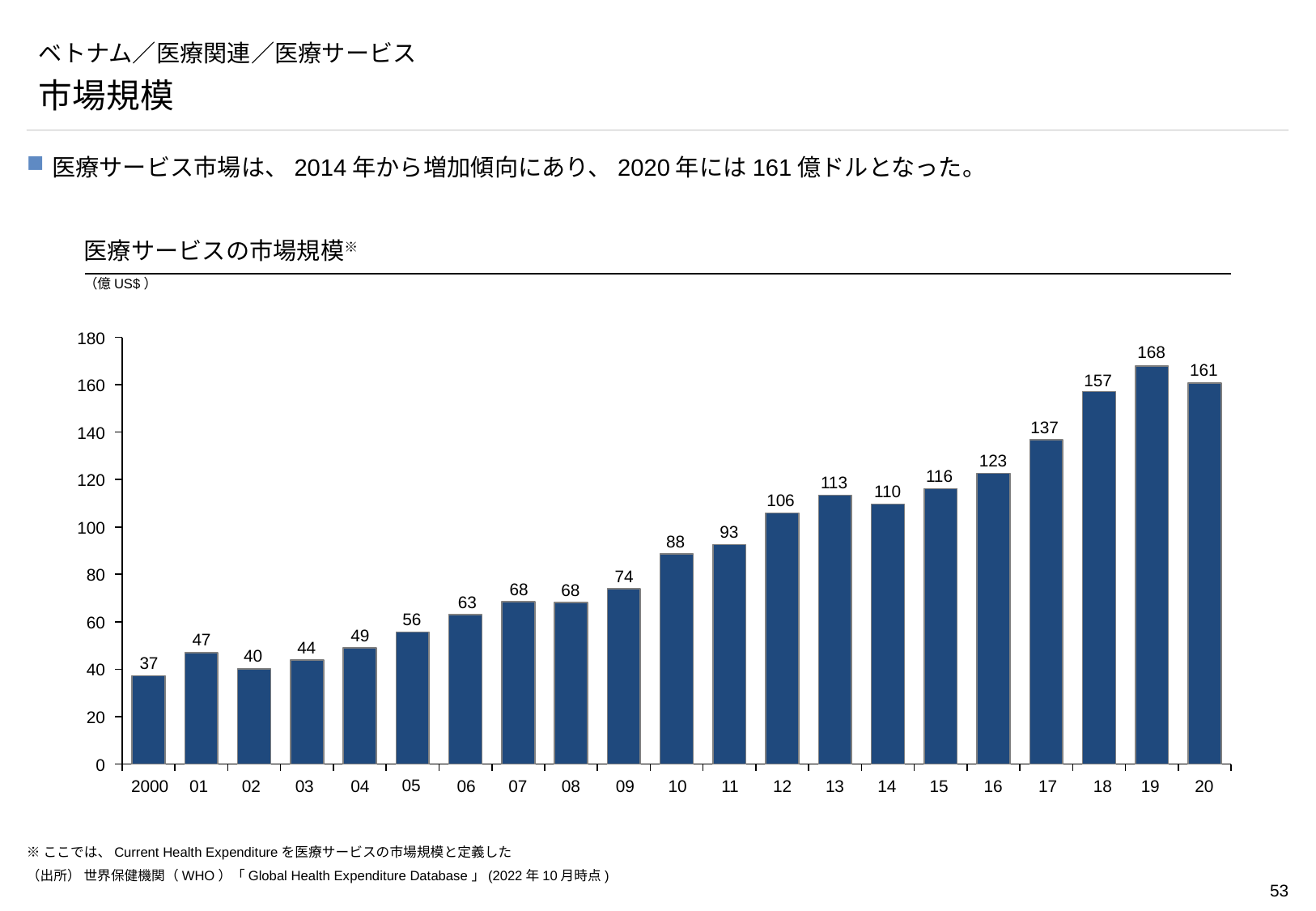

# ベトナム／医療関連／医療サービス
市場規模
医療サービス市場は、2014年から増加傾向にあり、2020年には161億ドルとなった。
医療サービスの市場規模※
（億US$）

### Chart

| Category |  |
|---|---|
180
168
161
157
160
137
140
123
116
120
113
110
106
100
93
88
80
74
68
68
63
56
60
49
47
44
40
37
40
20
0
05
2000
01
02
03
04
06
07
08
09
10
11
12
13
14
15
16
17
18
19
20
※ここでは、Current Health Expenditureを医療サービスの市場規模と定義した
（出所） 世界保健機関（WHO）「Global Health Expenditure Database」(2022年10月時点)